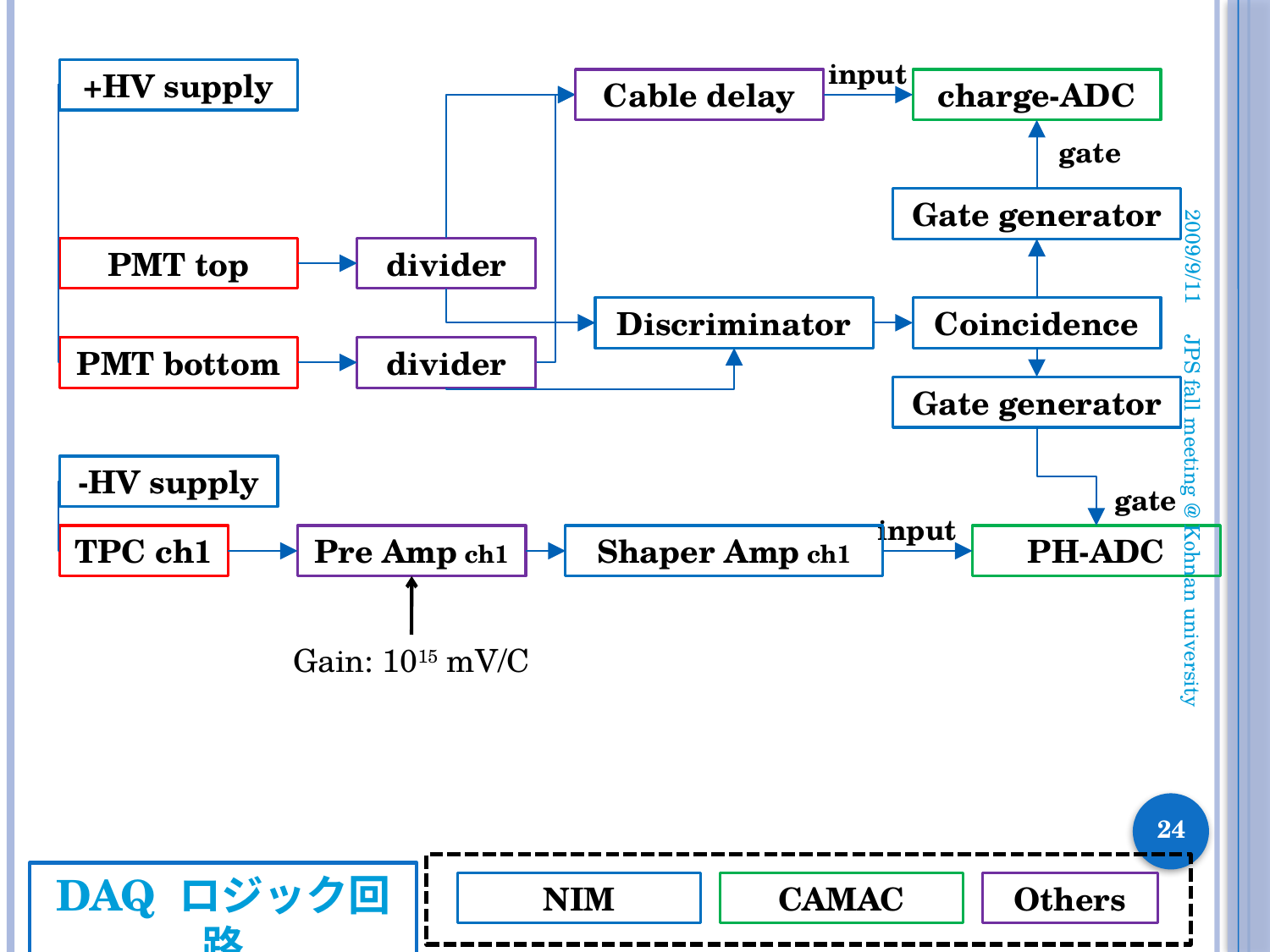

input
+HV supply
Cable delay
charge-ADC
gate
2009/9/11
Gate generator
PMT top
divider
Discriminator
Coincidence
PMT bottom
divider
Gate generator
-HV supply
gate
input
JPS fall meeting @ Kohnan university
TPC ch1
Pre Amp ch1
PH-ADC
Shaper Amp ch1
Gain: 1015 mV/C
24

NIM
CAMAC
Others
DAQ ロジック回路